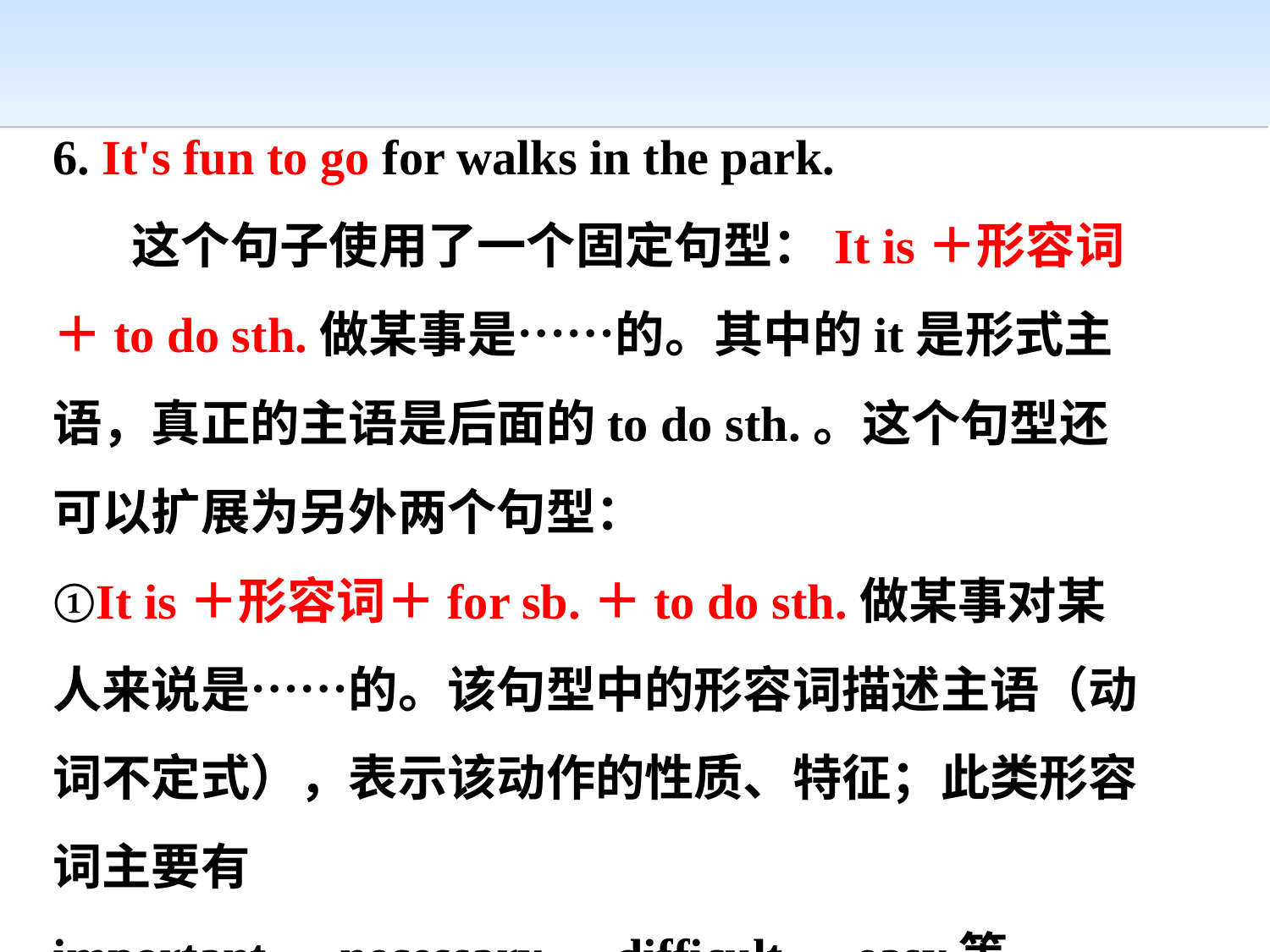

6. It's fun to go for walks in the park.
      这个句子使用了一个固定句型：It is＋形容词＋to do sth.做某事是……的。其中的it是形式主语，真正的主语是后面的to do sth.。这个句型还可以扩展为另外两个句型：
①It is＋形容词＋for sb.＋to do sth.做某事对某人来说是……的。该句型中的形容词描述主语（动词不定式），表示该动作的性质、特征；此类形容词主要有important、necessary、difficult、easy等。